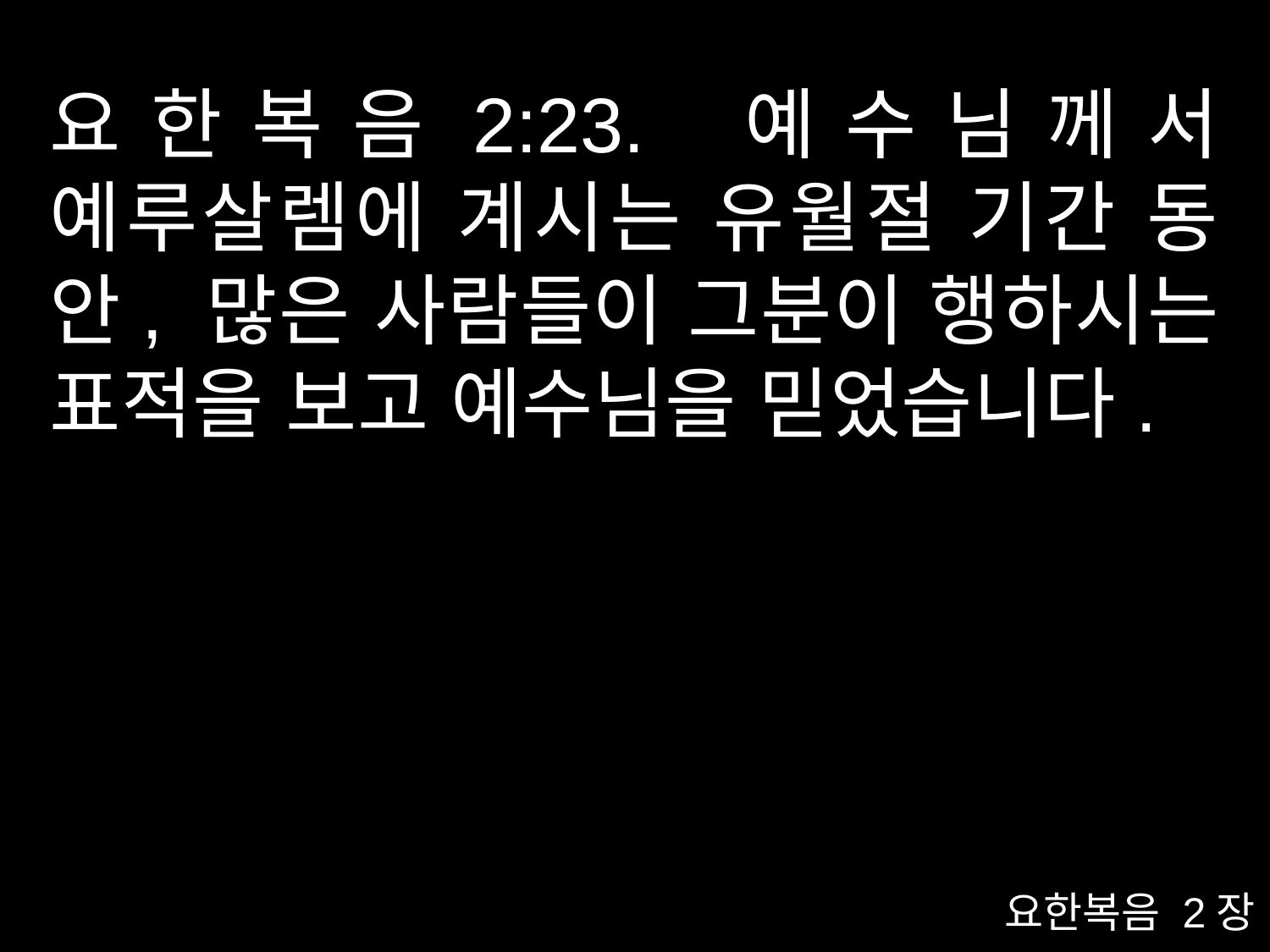

# 요한복음2:23. 예수님께서 예루살렘에 계시는 유월절 기간 동안, 많은 사람들이 그분이 행하시는 표적을 보고 예수님을 믿었습니다.
요한복음 2장